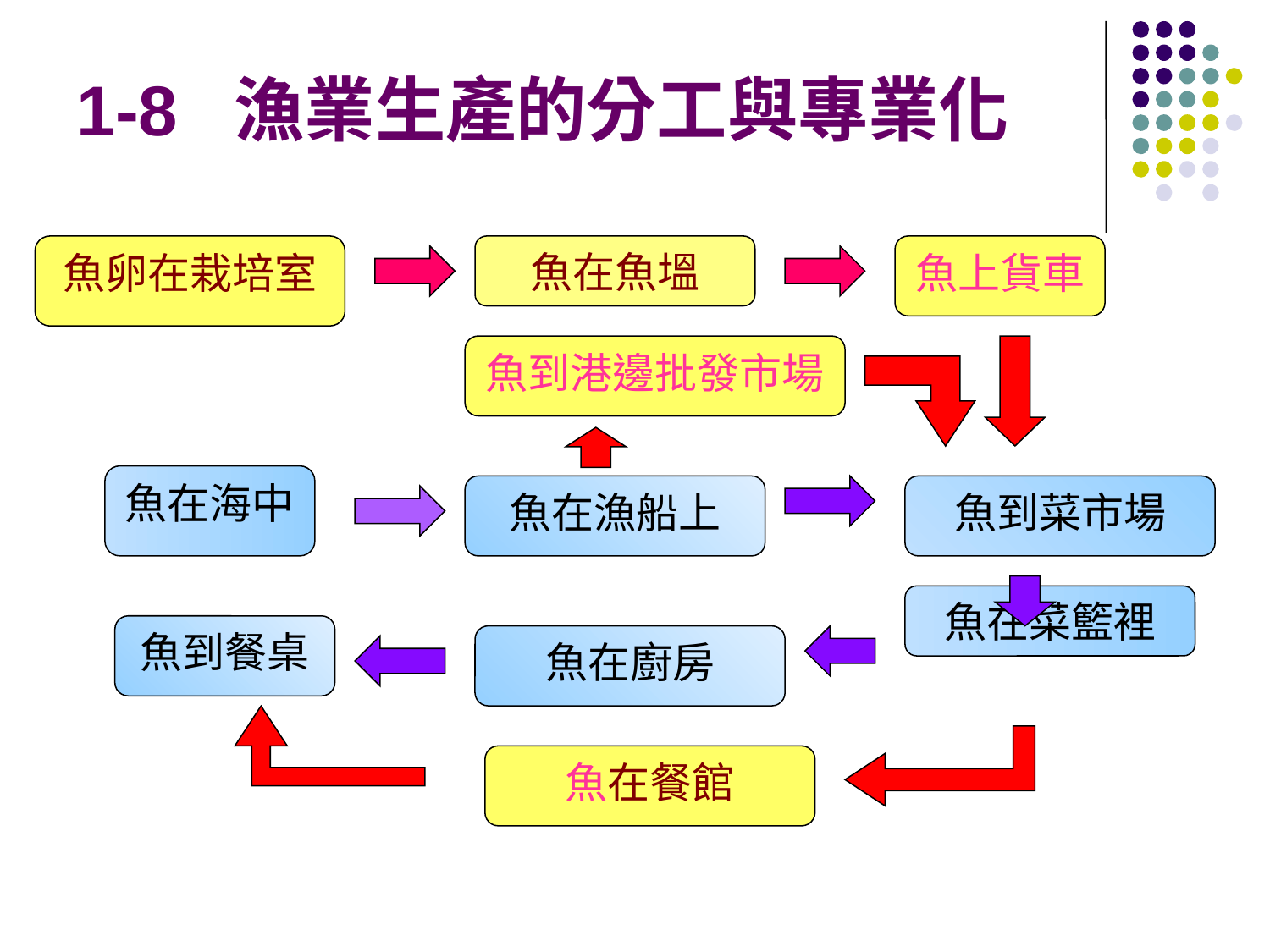

# 1-8  漁業生產的分工與專業化
魚卵在栽培室
魚在魚塭
魚上貨車

魚到港邊批發市場

魚在海中
魚在漁船上

魚到菜市場

魚在菜籃裡
魚到餐桌
魚在廚房

魚在餐館